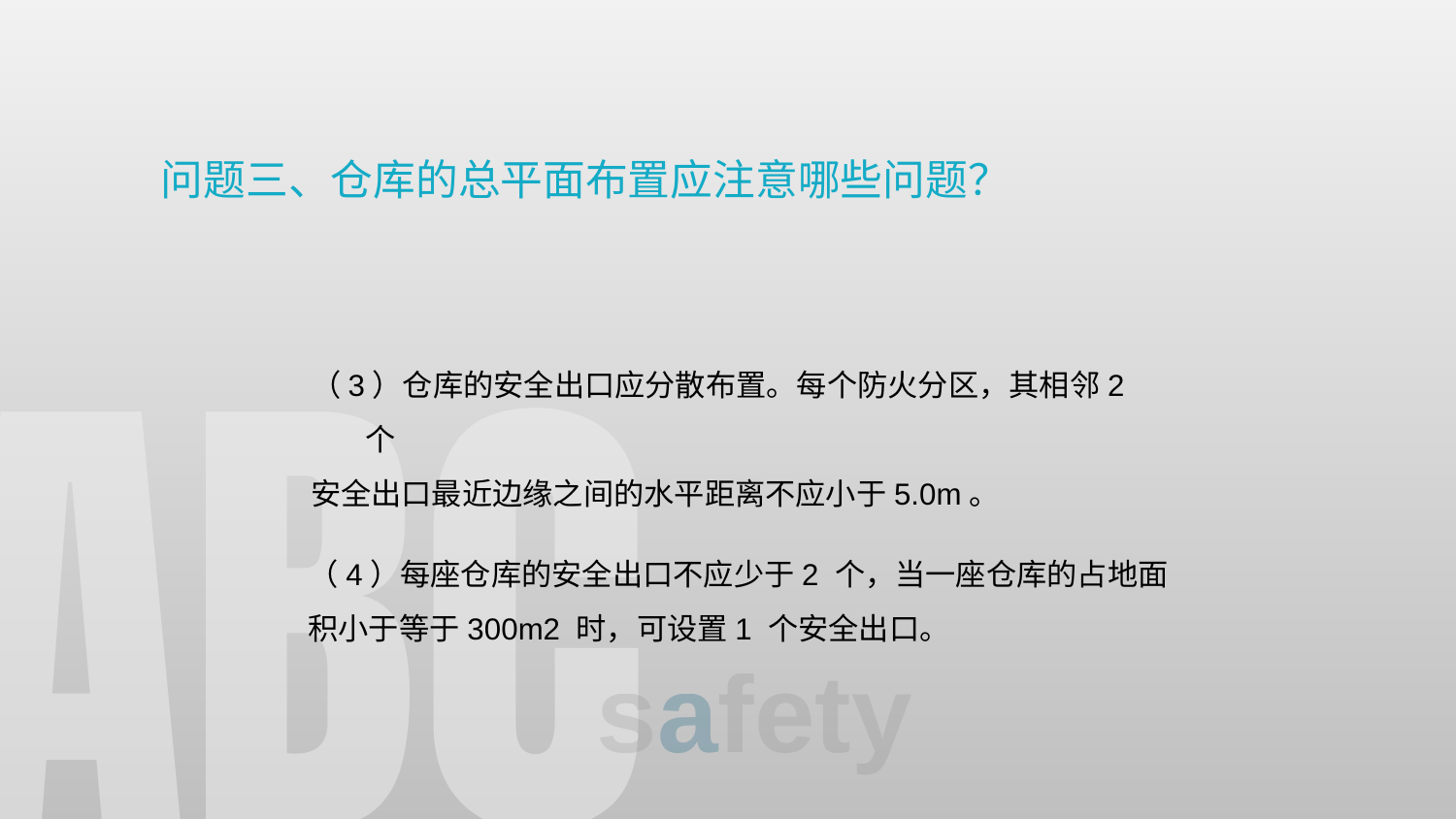

问题三、仓库的总平面布置应注意哪些问题？
（3）仓库的安全出口应分散布置。每个防火分区，其相邻2 个
安全出口最近边缘之间的水平距离不应小于5.0m。
（4）每座仓库的安全出口不应少于2 个，当一座仓库的占地面
积小于等于300m2 时，可设置1 个安全出口。